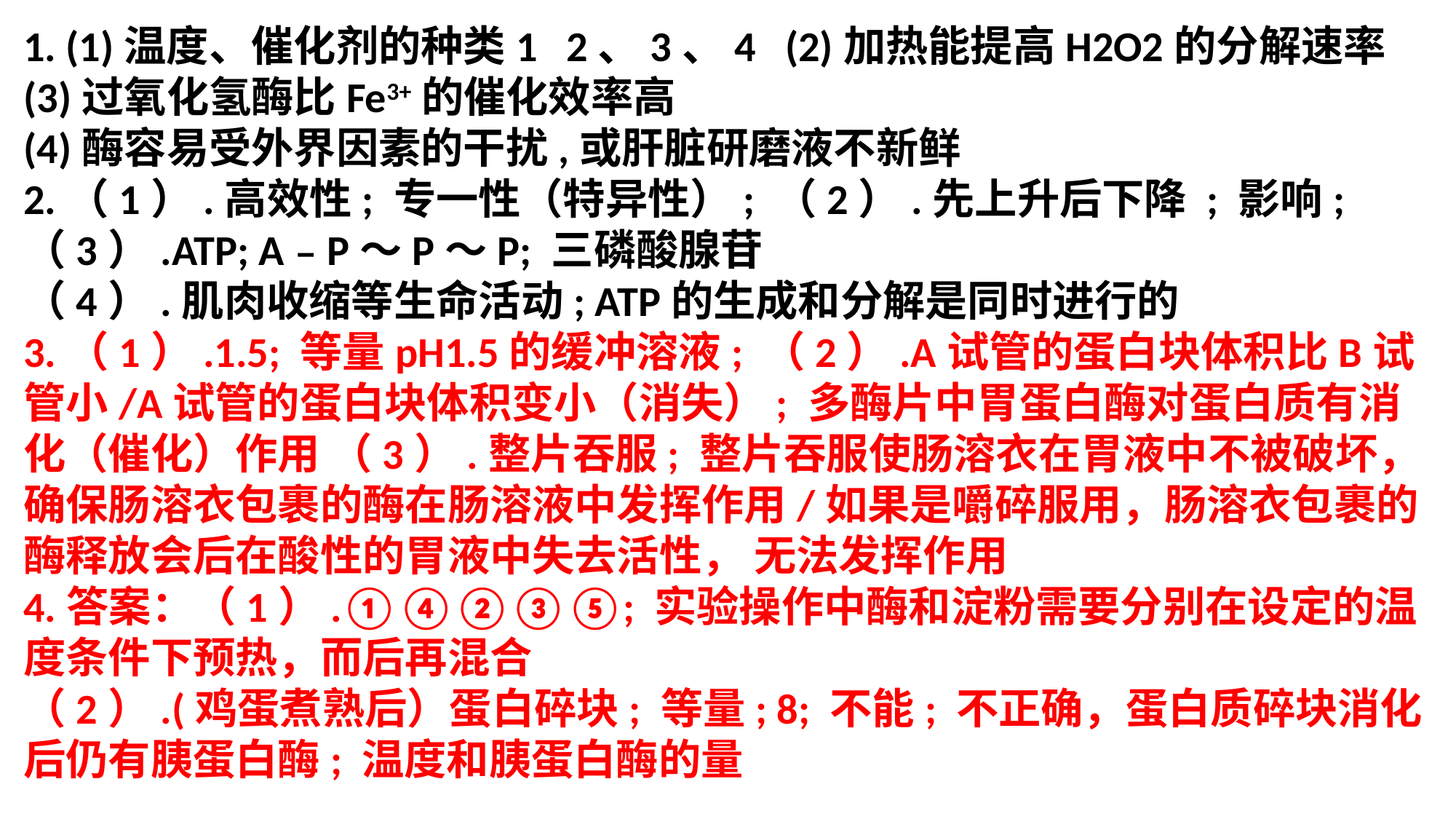

1. (1)温度、催化剂的种类1   2、3、4   (2)加热能提高H2O2的分解速率
(3)过氧化氢酶比Fe3+的催化效率高
(4)酶容易受外界因素的干扰,或肝脏研磨液不新鲜
2.（1）.高效性; 专一性（特异性）; （2）.先上升后下降 ; 影响;（3）.ATP; A﹣P～P～P; 三磷酸腺苷
（4）.肌肉收缩等生命活动; ATP的生成和分解是同时进行的
3.（1）.1.5; 等量pH1.5的缓冲溶液; （2）.A试管的蛋白块体积比B试管小/A试管的蛋白块体积变小（消失）; 多酶片中胃蛋白酶对蛋白质有消化（催化）作用 （3）.整片吞服; 整片吞服使肠溶衣在胃液中不被破坏，确保肠溶衣包裹的酶在肠溶液中发挥作用/如果是嚼碎服用，肠溶衣包裹的酶释放会后在酸性的胃液中失去活性， 无法发挥作用
4.答案：（1）.①④②③⑤; 实验操作中酶和淀粉需要分别在设定的温度条件下预热，而后再混合
（2）.(鸡蛋煮熟后）蛋白碎块; 等量; 8; 不能; 不正确，蛋白质碎块消化后仍有胰蛋白酶; 温度和胰蛋白酶的量